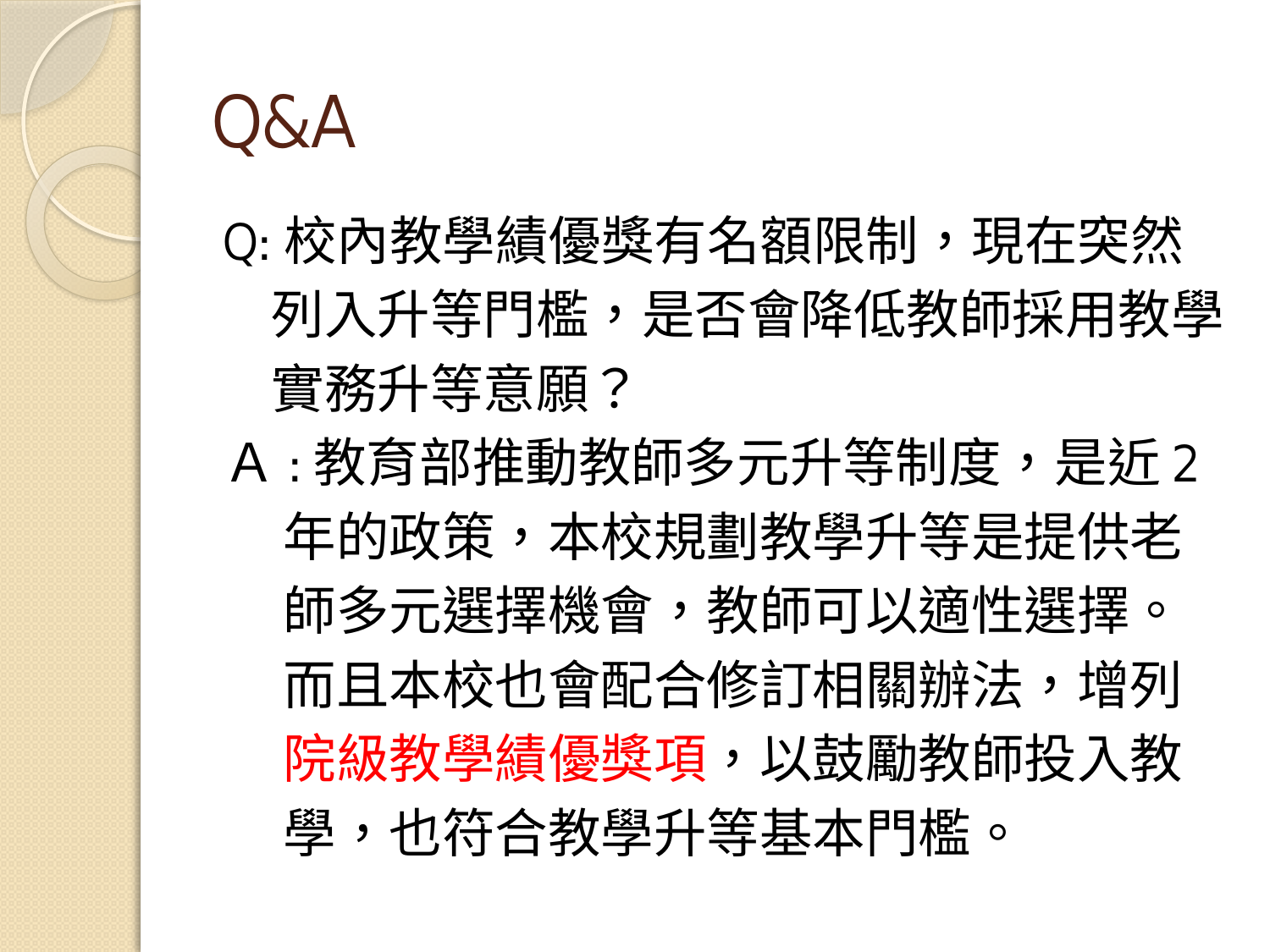

# Q&A
Q:校內教學績優獎有名額限制，現在突然
   列入升等門檻，是否會降低教師採用教學
   實務升等意願？
Ａ:教育部推動教師多元升等制度，是近2
    年的政策，本校規劃教學升等是提供老
    師多元選擇機會，教師可以適性選擇。
    而且本校也會配合修訂相關辦法，增列
    院級教學績優獎項，以鼓勵教師投入教
    學，也符合教學升等基本門檻。